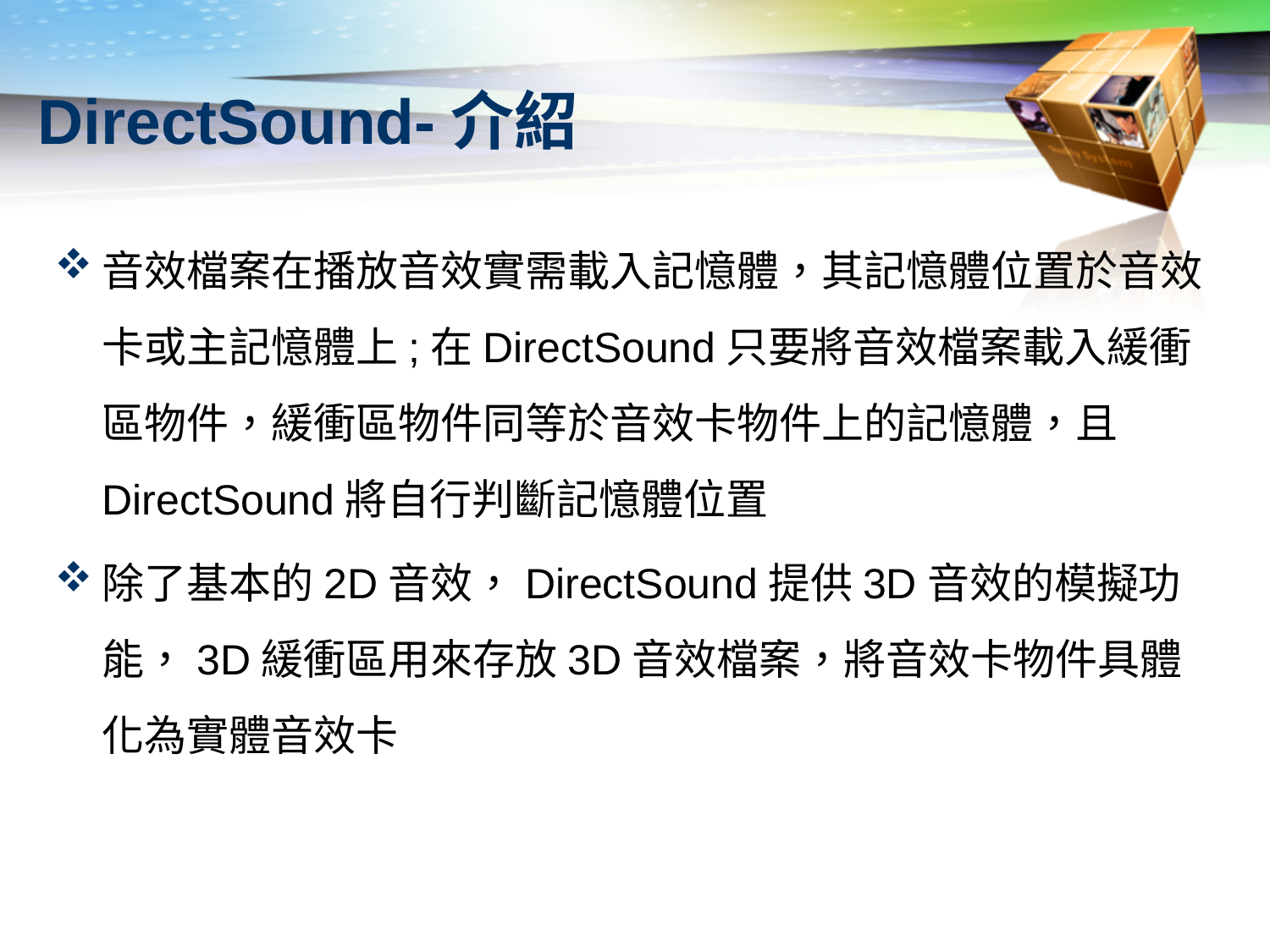

# DirectSound-介紹
音效檔案在播放音效實需載入記憶體，其記憶體位置於音效卡或主記憶體上;在DirectSound只要將音效檔案載入緩衝區物件，緩衝區物件同等於音效卡物件上的記憶體，且DirectSound將自行判斷記憶體位置
除了基本的2D音效，DirectSound提供3D音效的模擬功能，3D緩衝區用來存放3D音效檔案，將音效卡物件具體化為實體音效卡